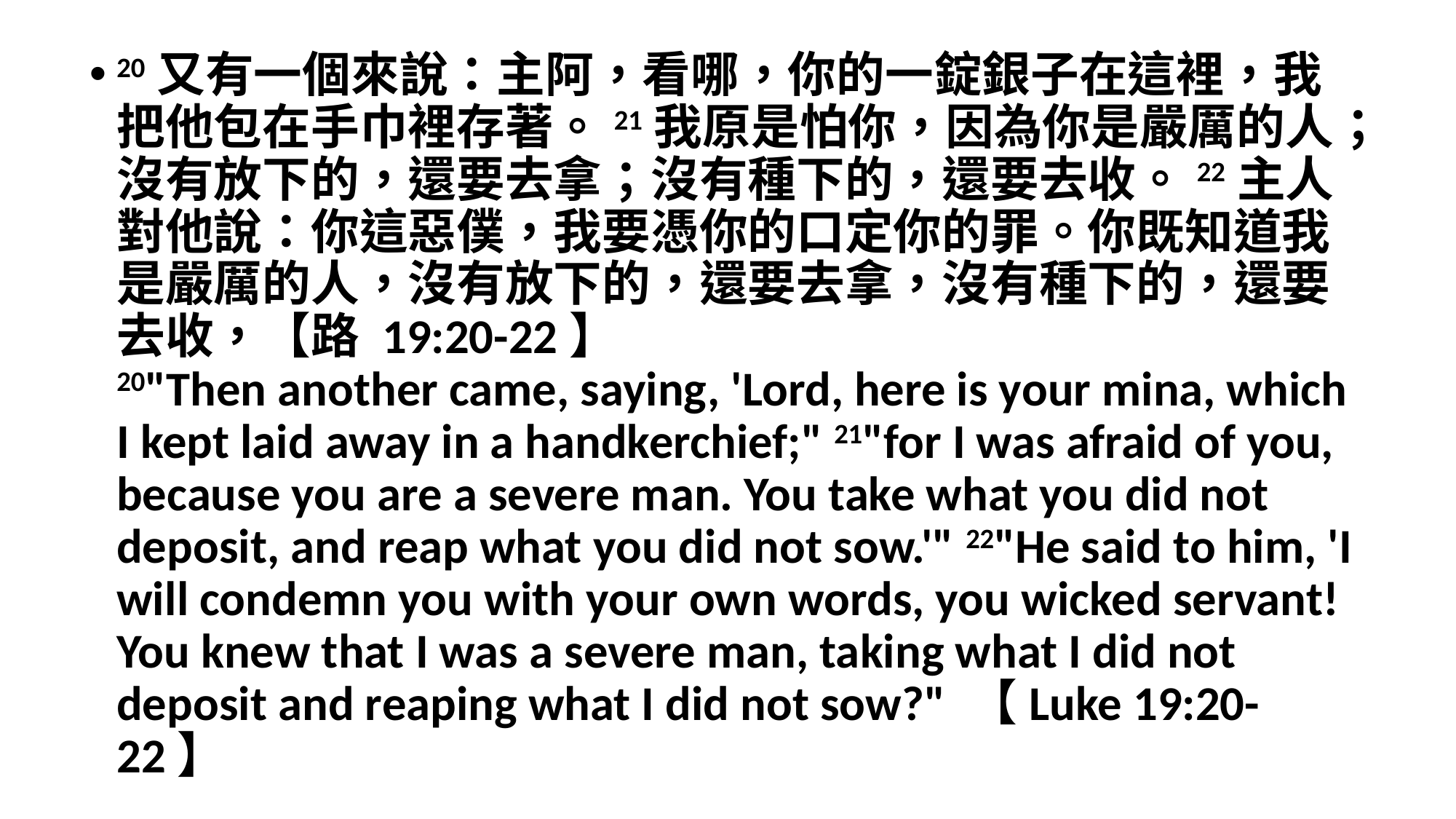

#
20又有一個來說：主阿，看哪，你的一錠銀子在這裡，我把他包在手巾裡存著。21我原是怕你，因為你是嚴厲的人；沒有放下的，還要去拿；沒有種下的，還要去收。22主人對他說：你這惡僕，我要憑你的口定你的罪。你既知道我是嚴厲的人，沒有放下的，還要去拿，沒有種下的，還要去收，【路 19:20-22】
20"Then another came, saying, 'Lord, here is your mina, which I kept laid away in a handkerchief;" 21"for I was afraid of you, because you are a severe man. You take what you did not deposit, and reap what you did not sow.'" 22"He said to him, 'I will condemn you with your own words, you wicked servant! You knew that I was a severe man, taking what I did not deposit and reaping what I did not sow?" 【Luke 19:20-22】